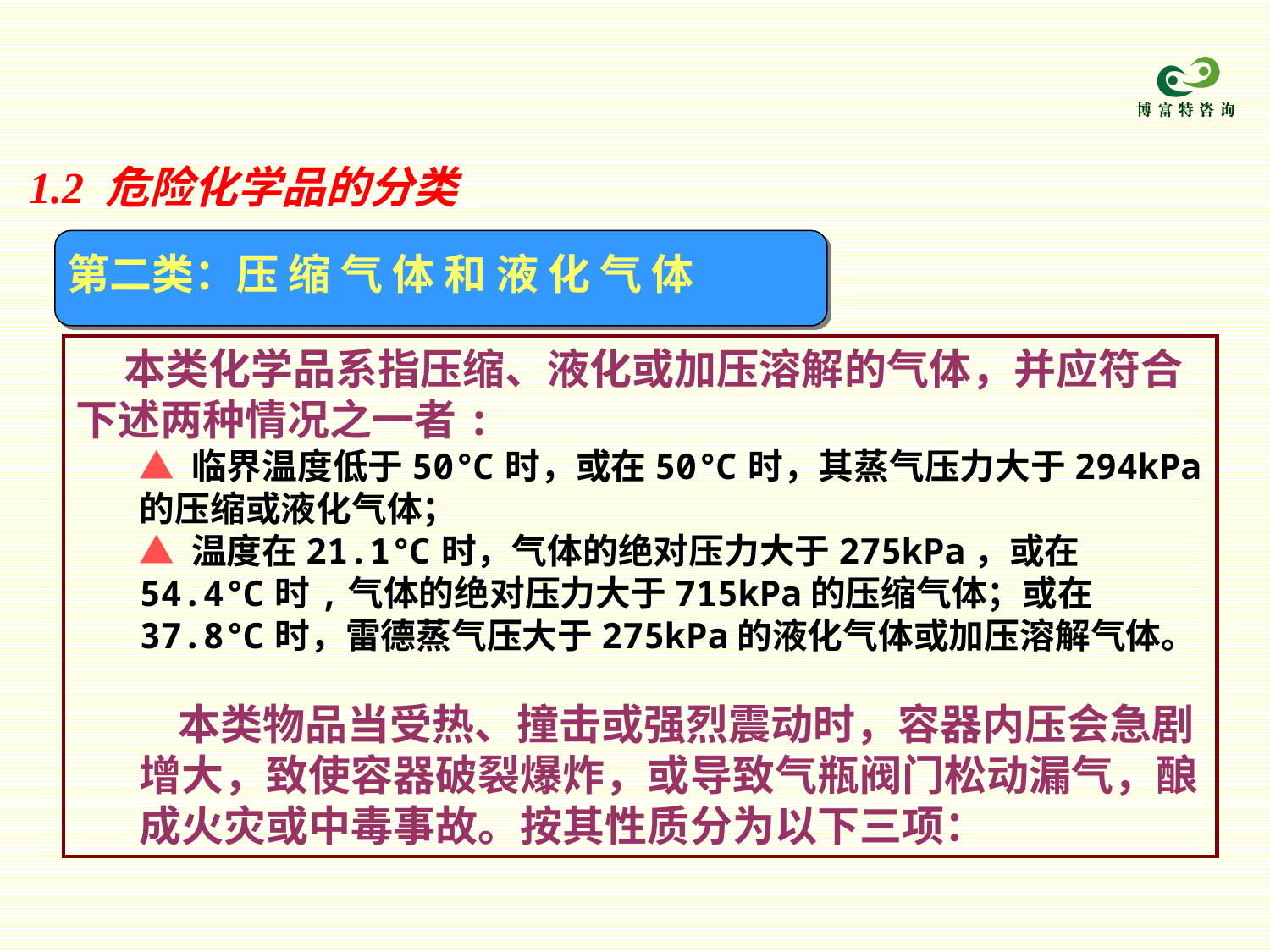

1.2 危险化学品的分类

第二类：压 缩 气 体 和 液 化 气 体
    本类化学品系指压缩、液化或加压溶解的气体，并应符合下述两种情况之一者:
▲ 临界温度低于50℃时，或在50℃时，其蒸气压力大于294kPa的压缩或液化气体；
▲ 温度在21.1℃时，气体的绝对压力大于275kPa，或在54.4℃时,气体的绝对压力大于715kPa的压缩气体；或在37.8℃时，雷德蒸气压大于275kPa的液化气体或加压溶解气体。

   本类物品当受热、撞击或强烈震动时，容器内压会急剧增大，致使容器破裂爆炸，或导致气瓶阀门松动漏气，酿成火灾或中毒事故。按其性质分为以下三项：